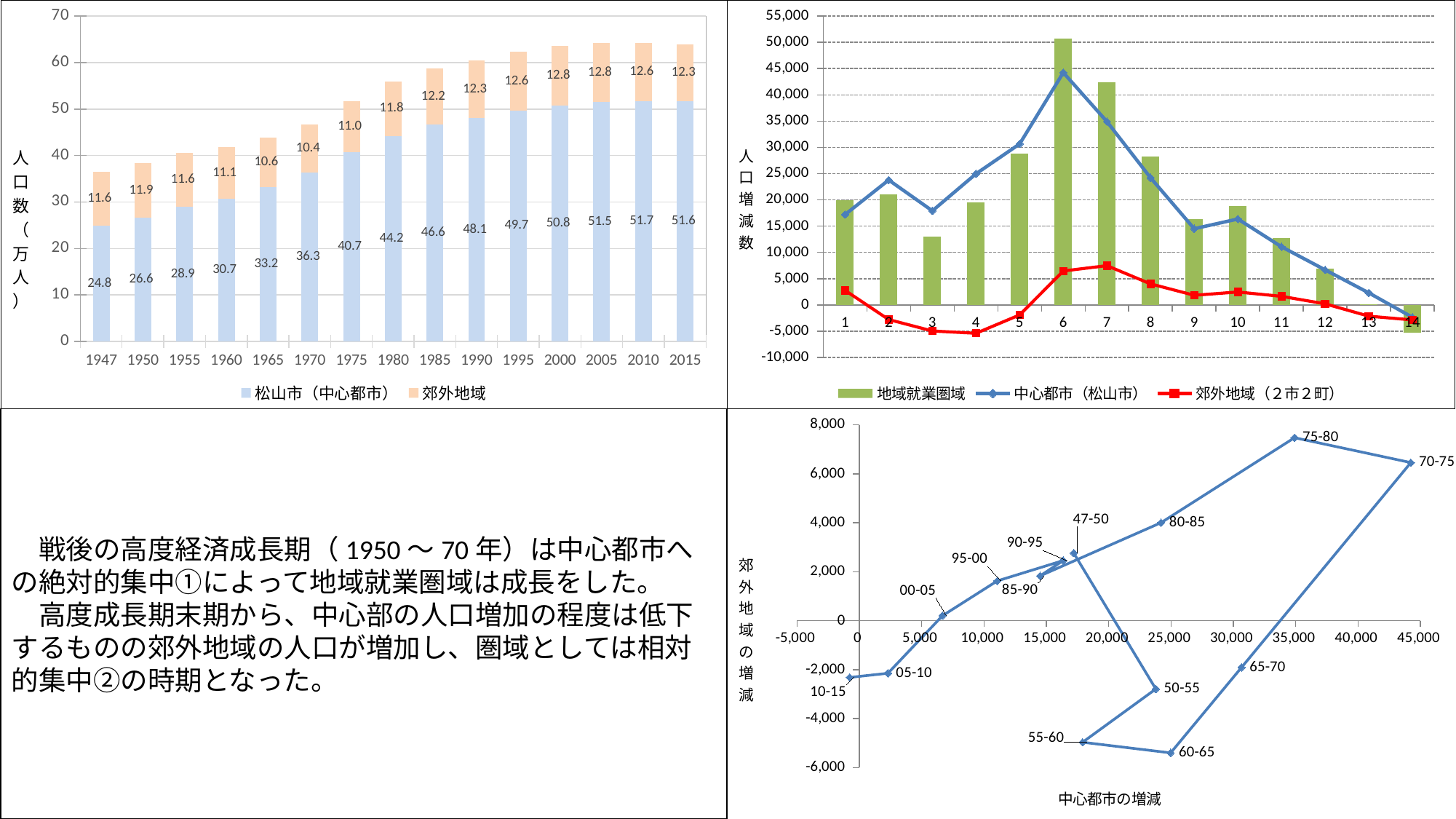

### Chart

| Category | 松山市（中心都市） | 郊外地域 |
|---|---|---|
| 1947 | 24.8481 | 11.6024 |
| 1950 | 26.5678 | 11.8787 |
| 1955 | 28.9462 | 11.5995 |
| 1960 | 30.7372 | 11.1026 |
| 1965 | 33.2343 | 10.5624 |
| 1970 | 36.2998 | 10.3712 |
| 1975 | 40.7237 | 11.017 |
| 1980 | 44.2147 | 11.7644 |
| 1985 | 46.6354 | 12.1648 |
| 1990 | 48.0854 | 12.3478 |
| 1995 | 49.7203 | 12.5933 |
| 2000 | 50.8266 | 12.7558 |
| 2005 | 51.4937 | 12.7759 |
| 2010 | 51.7231 | 12.561 |
| 2015 | 51.646 | 12.329 |

### Chart

| Category |  | 中心都市（松山市） | 郊外地域（２市２町） |
|---|---|---|---|
　戦後の高度経済成長期（1950～70年）は中心都市への絶対的集中①によって地域就業圏域は成長をした。
　高度成長期末期から、中心部の人口増加の程度は低下するものの郊外地域の人口が増加し、圏域としては相対的集中②の時期となった。

### Chart

| Category |  |
|---|---|